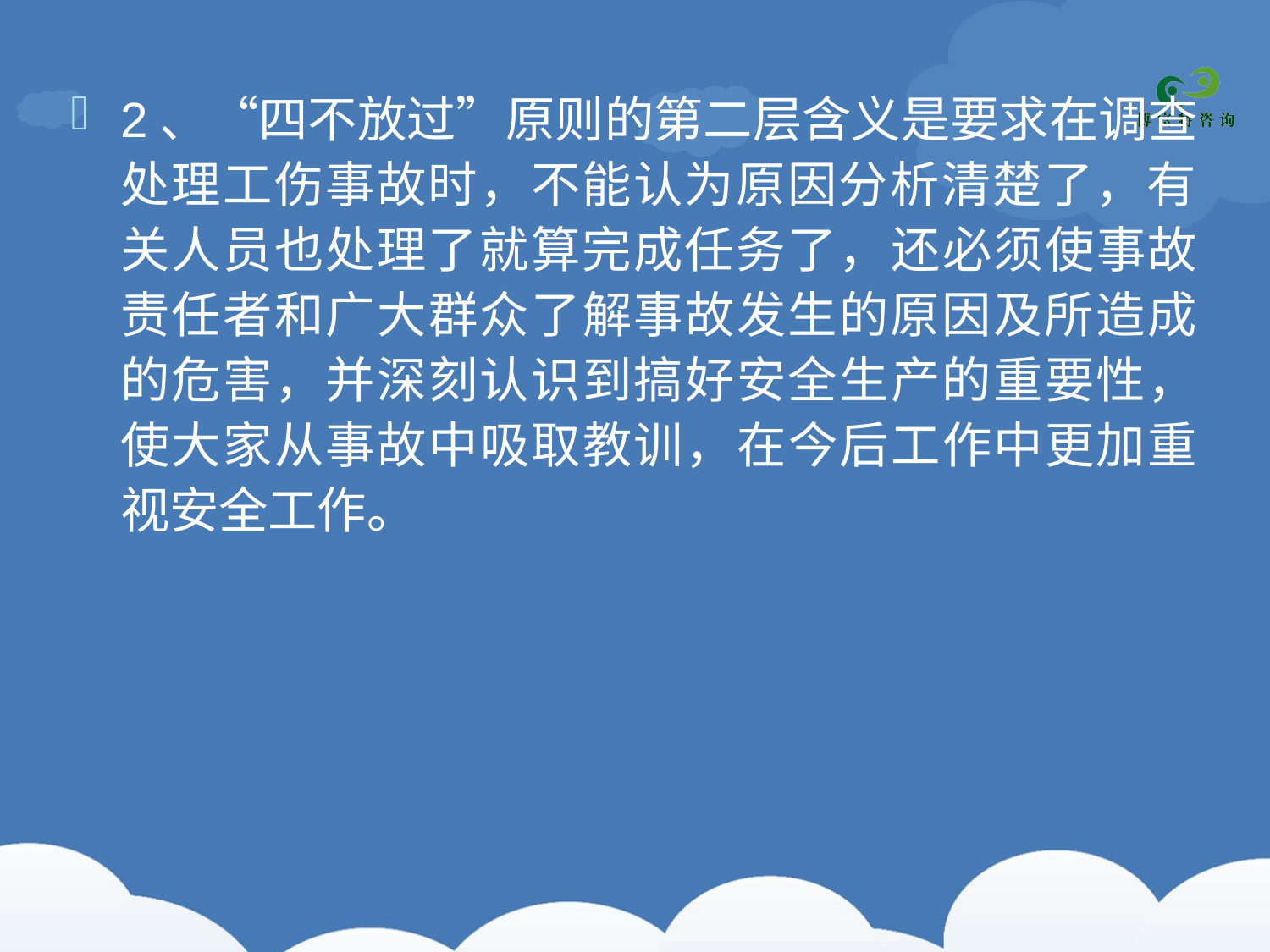

2、“四不放过”原则的第二层含义是要求在调查处理工伤事故时，不能认为原因分析清楚了，有关人员也处理了就算完成任务了，还必须使事故责任者和广大群众了解事故发生的原因及所造成的危害，并深刻认识到搞好安全生产的重要性，使大家从事故中吸取教训，在今后工作中更加重视安全工作。